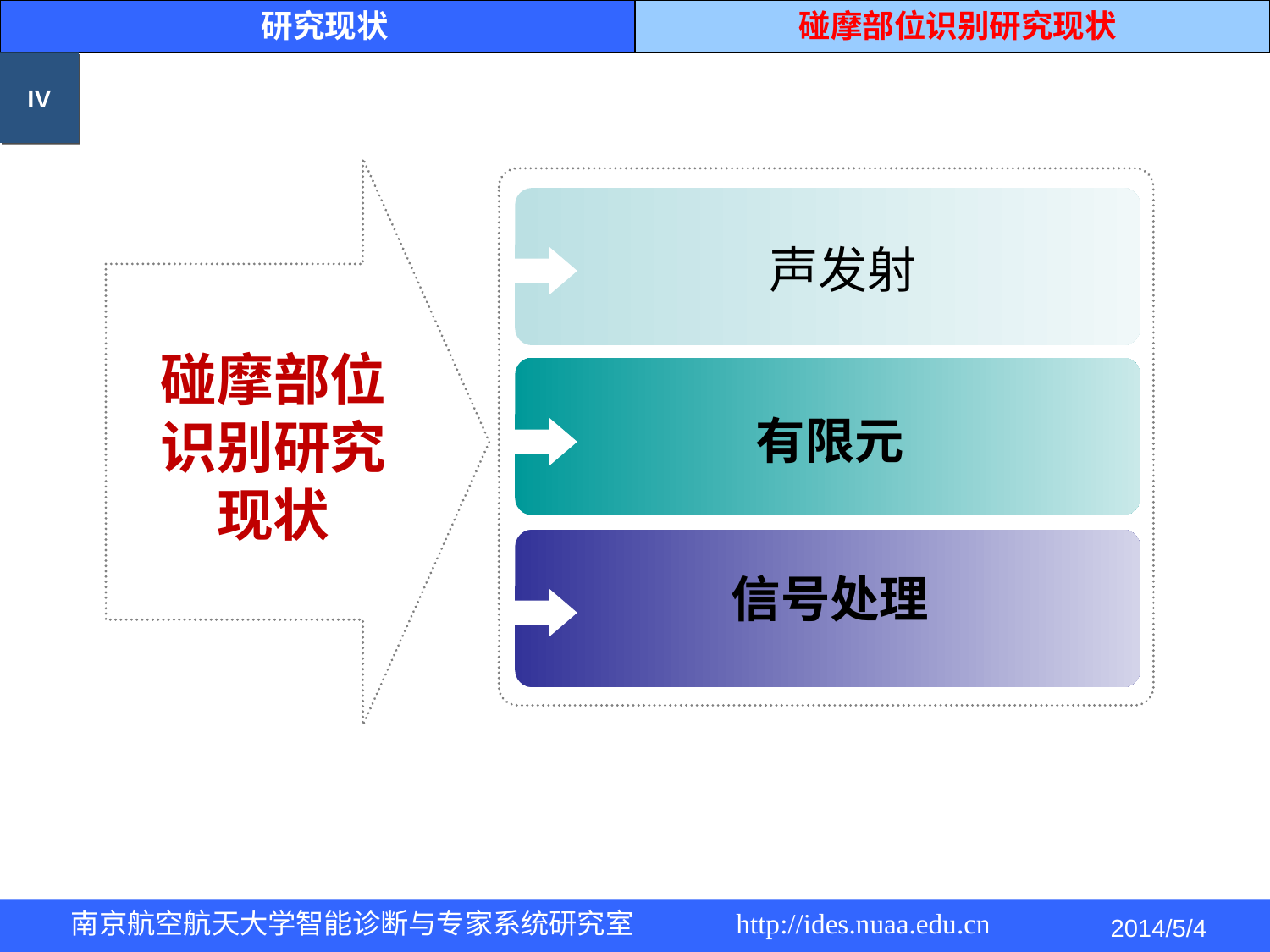

研究现状
碰摩部位识别研究现状
IV

   声发射
碰摩部位
识别研究
现状

有限元

信号处理
Company Logo
2014/5/4
南京航空航天大学智能诊断与专家系统研究室               http://ides.nuaa.edu.cn